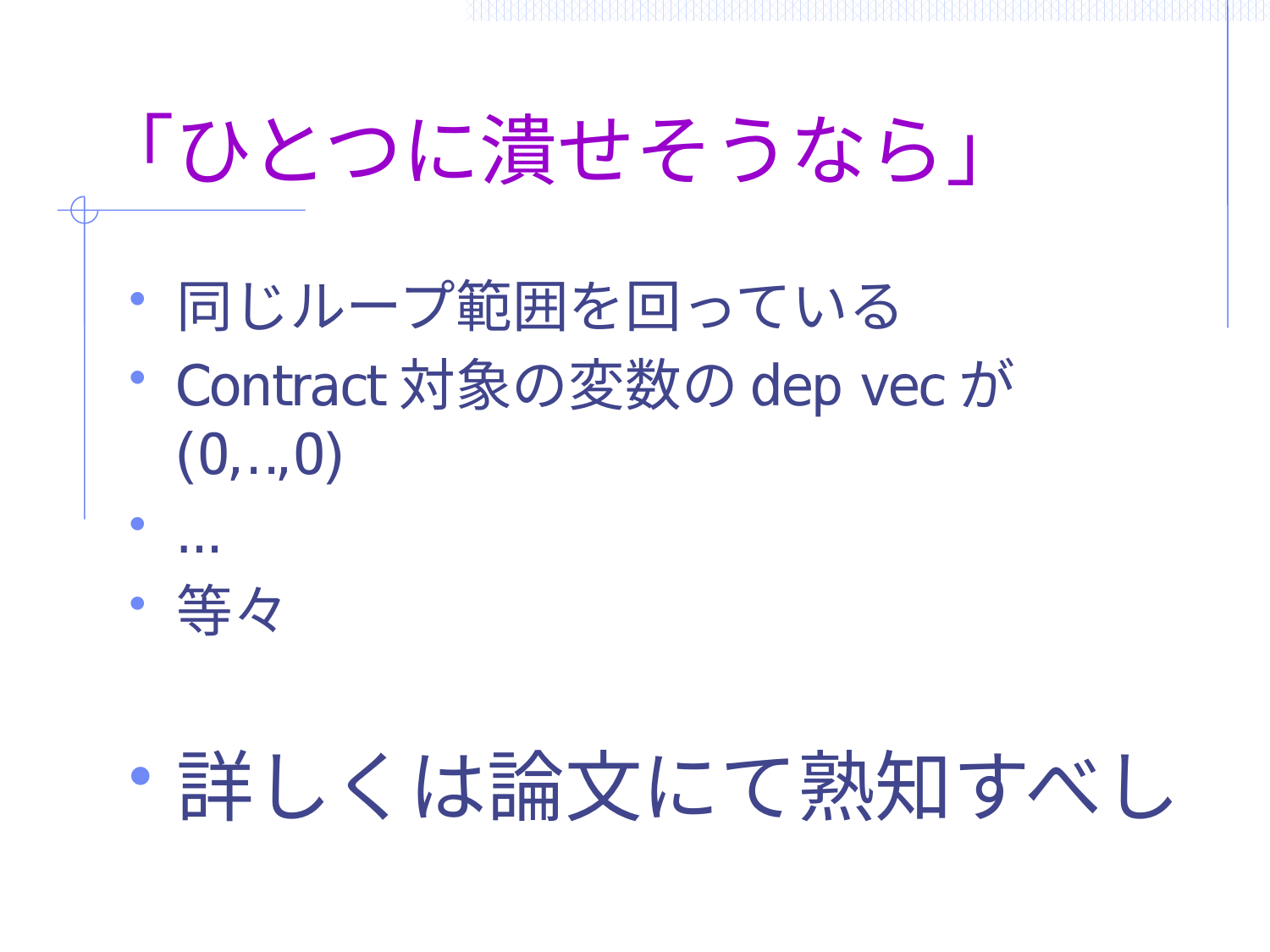

# 「ひとつに潰せそうなら」
同じループ範囲を回っている
Contract対象の変数のdep vecが(0,..,0)
…
等々

詳しくは論文にて熟知すべし